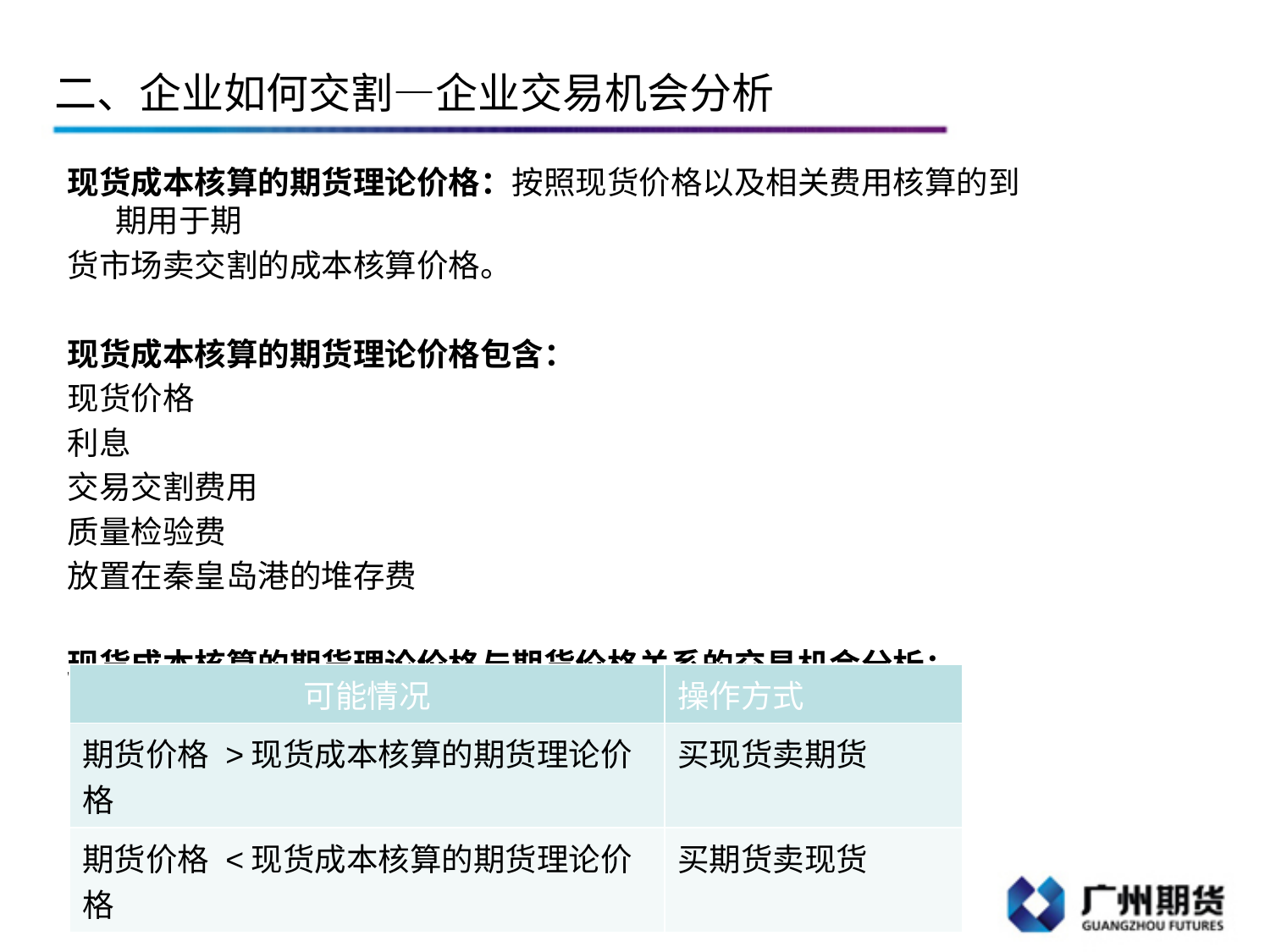

# 二、企业如何交割—企业交易机会分析
现货成本核算的期货理论价格：按照现货价格以及相关费用核算的到期用于期
货市场卖交割的成本核算价格。

现货成本核算的期货理论价格包含：
现货价格
利息
交易交割费用
质量检验费
放置在秦皇岛港的堆存费

现货成本核算的期货理论价格与期货价格关系的交易机会分析：

| 可能情况 | 操作方式 |
| --- | --- |
| 期货价格 >现货成本核算的期货理论价格 | 买现货卖期货 |
| 期货价格 <现货成本核算的期货理论价格 | 买期货卖现货 |